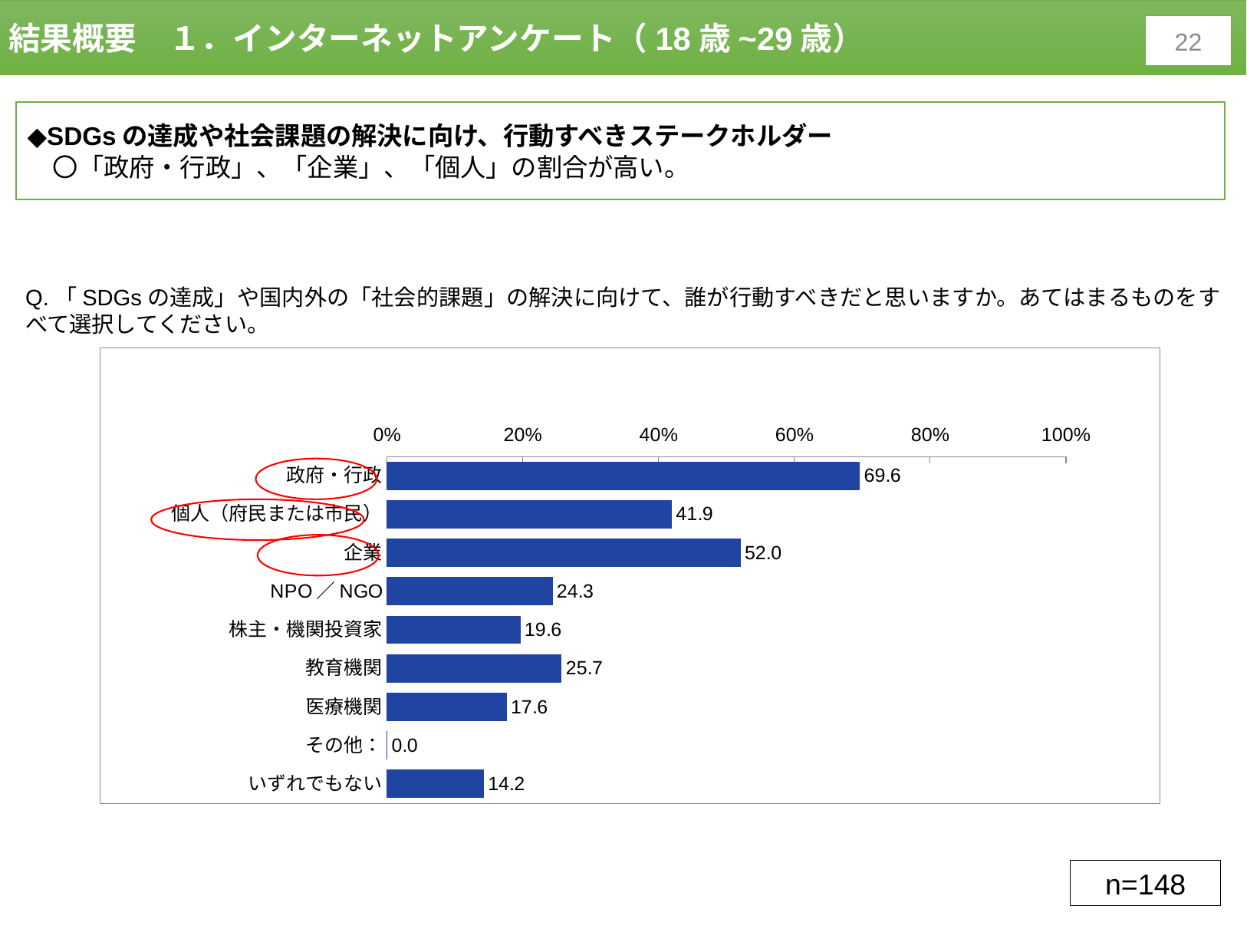

結果概要　１．インターネットアンケート（18歳~29歳）
22
◆SDGsの達成や社会課題の解決に向け、行動すべきステークホルダー
　〇「政府・行政」、「企業」、「個人」の割合が高い。
Q.「SDGsの達成」や国内外の「社会的課題」の解決に向けて、誰が行動すべきだと思いますか。あてはまるものをすべて選択してください。

### Chart

| Category |  |
|---|---|
| 政府・行政 | 69.594594594595 |
| 個人（府民または市民） | 41.891891891892 |
| 企業 | 52.027027027027 |
| NPO／NGO | 24.324324324324 |
| 株主・機関投資家 | 19.594594594595 |
| 教育機関 | 25.675675675676 |
| 医療機関 | 17.567567567568 |
| その他： | 0.0 |
| いずれでもない | 14.189189189189 |

n=148